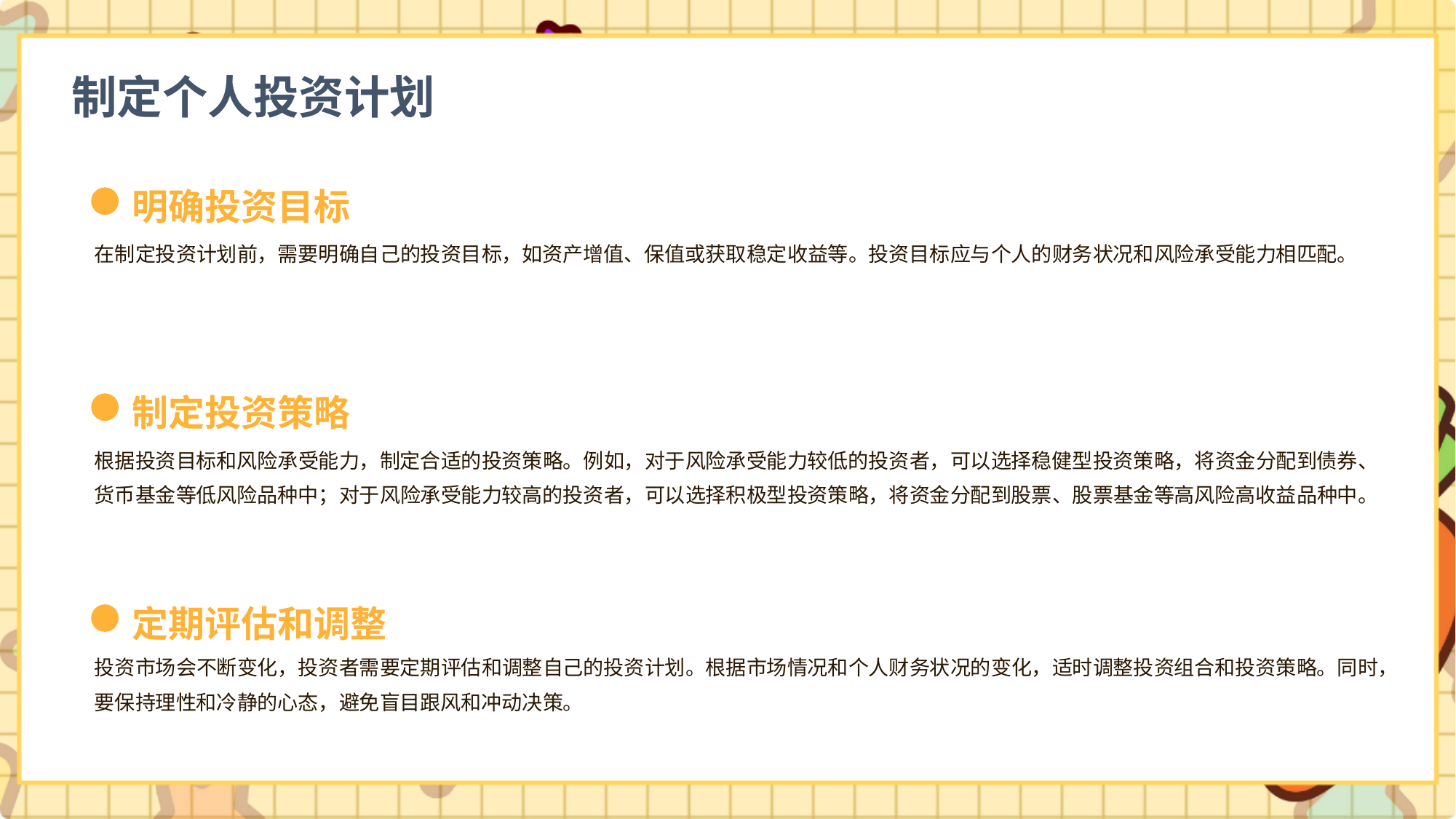

制定个人投资计划
明确投资目标

在制定投资计划前，需要明确自己的投资目标，如资产增值、保值或获取稳定收益等。投资目标应与个人的财务状况和风险承受能力相匹配。
制定投资策略

根据投资目标和风险承受能力，制定合适的投资策略。例如，对于风险承受能力较低的投资者，可以选择稳健型投资策略，将资金分配到债券、货币基金等低风险品种中；对于风险承受能力较高的投资者，可以选择积极型投资策略，将资金分配到股票、股票基金等高风险高收益品种中。
定期评估和调整

投资市场会不断变化，投资者需要定期评估和调整自己的投资计划。根据市场情况和个人财务状况的变化，适时调整投资组合和投资策略。同时，要保持理性和冷静的心态，避免盲目跟风和冲动决策。